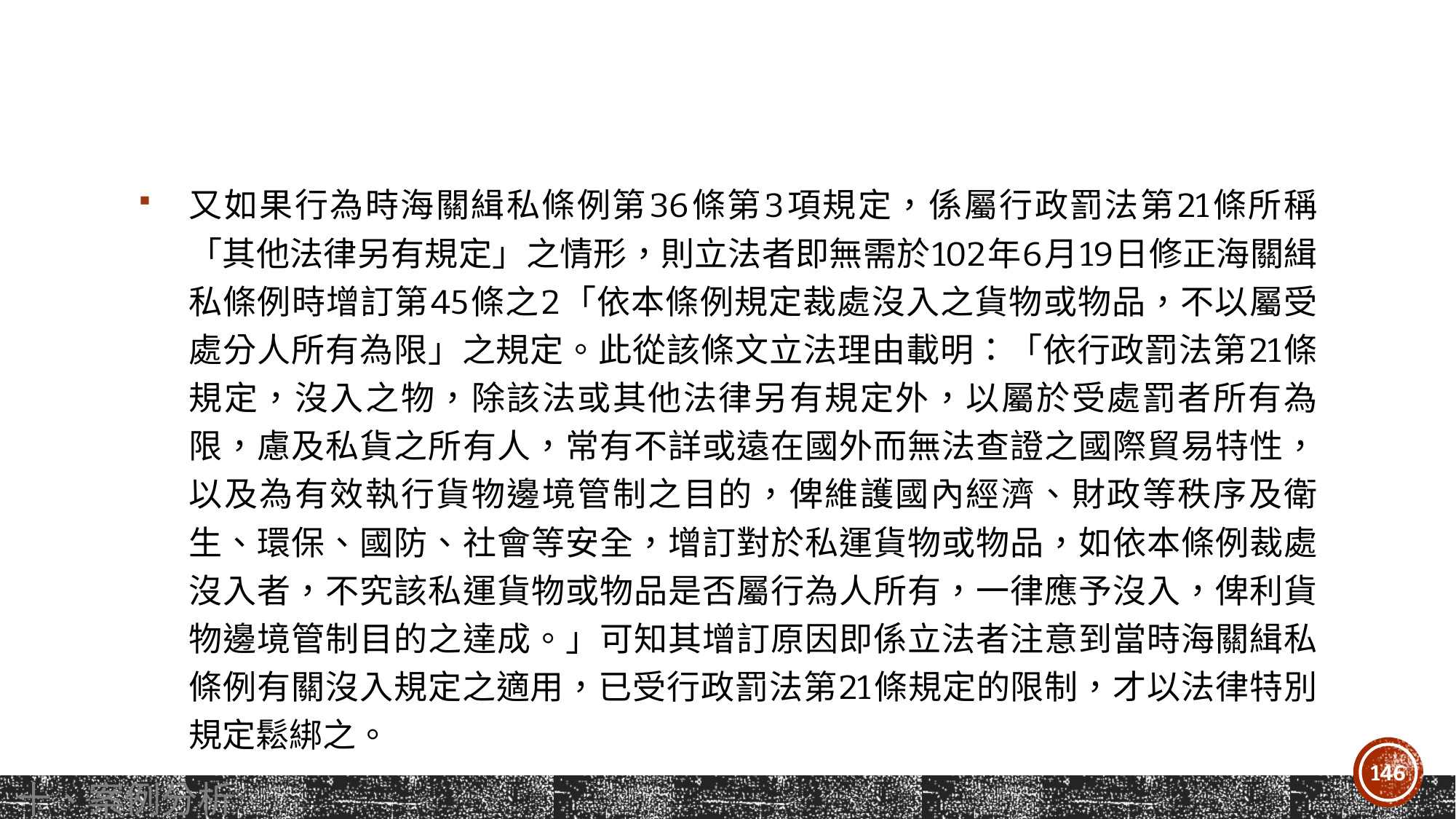

#
又如果行為時海關緝私條例第36條第3項規定，係屬行政罰法第21條所稱「其他法律另有規定」之情形，則立法者即無需於102年6月19日修正海關緝私條例時增訂第45條之2「依本條例規定裁處沒入之貨物或物品，不以屬受處分人所有為限」之規定。此從該條文立法理由載明：「依行政罰法第21條規定，沒入之物，除該法或其他法律另有規定外，以屬於受處罰者所有為限，慮及私貨之所有人，常有不詳或遠在國外而無法查證之國際貿易特性，以及為有效執行貨物邊境管制之目的，俾維護國內經濟、財政等秩序及衛生、環保、國防、社會等安全，增訂對於私運貨物或物品，如依本條例裁處沒入者，不究該私運貨物或物品是否屬行為人所有，一律應予沒入，俾利貨物邊境管制目的之達成。」可知其增訂原因即係立法者注意到當時海關緝私條例有關沒入規定之適用，已受行政罰法第21條規定的限制，才以法律特別規定鬆綁之。

146